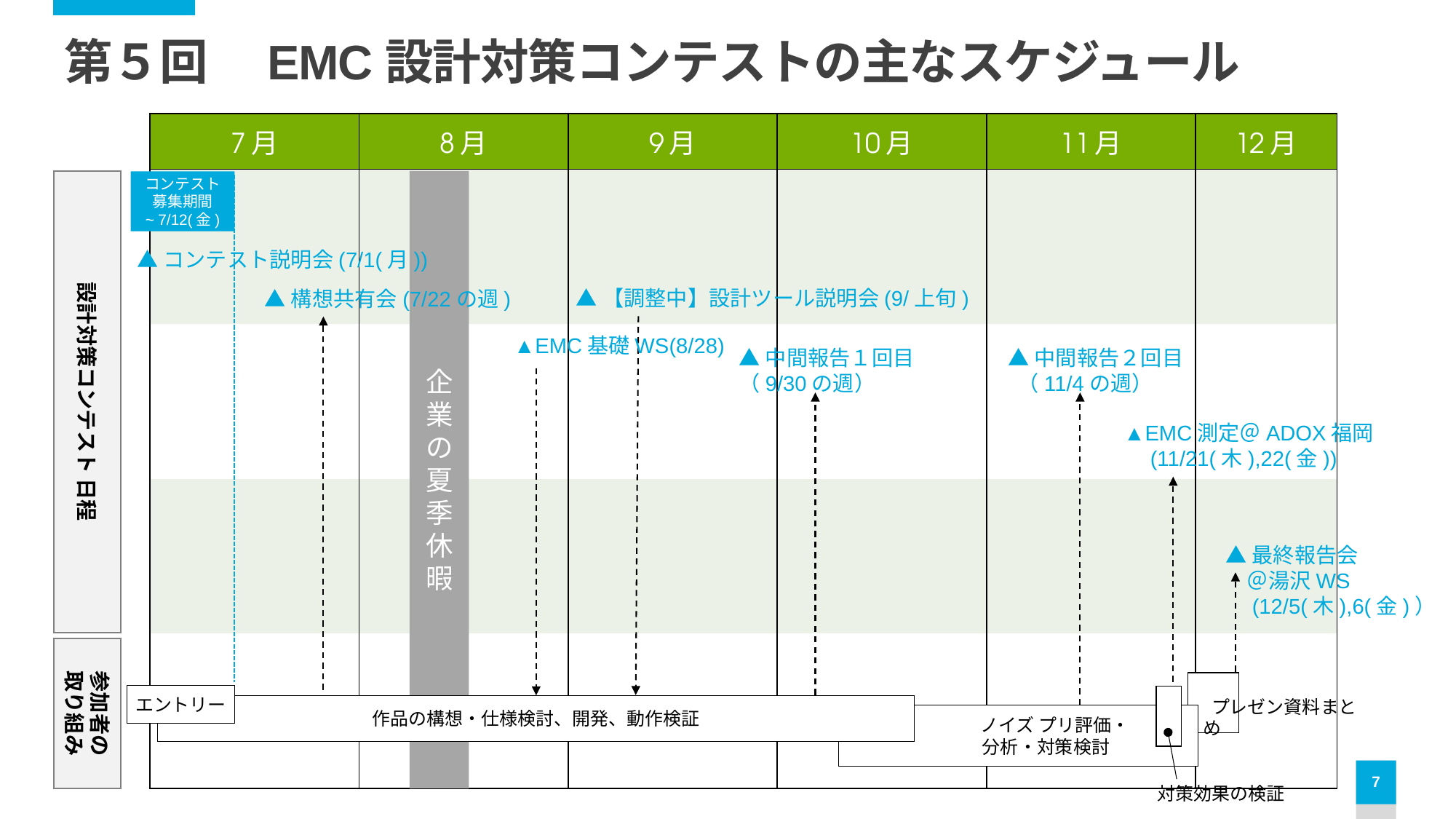

# 第５回　EMC設計対策コンテストの主なスケジュール
| 7月 | 8月 | 9月 | 10月 | 11月 | 12月 |
| --- | --- | --- | --- | --- | --- |
|  |  |  |  |  |  |
|  |  |  |  |  |  |
|  |  |  |  |  |  |
|  |  |  |  |  |  |
設計対策コンテスト 日程
企業の夏季休暇
コンテスト
募集期間
~ 7/12(金)
▲コンテスト説明会(7/1(月))
▲【調整中】設計ツール説明会(9/上旬)
▲構想共有会(7/22の週)
▲EMC基礎WS(8/28)
▲中間報告２回目
 （11/4の週）
▲中間報告１回目
（9/30の週）
▲EMC測定＠ADOX福岡
　(11/21(木),22(金))
▲最終報告会
　＠湯沢WS
　(12/5(木),6(金)）
参加者の
取り組み

エントリー

 プレゼン資料まとめ
作品の構想・仕様検討、開発、動作検証
　　　　ノイズ プリ評価・
　　　分析・対策検討
対策効果の検証